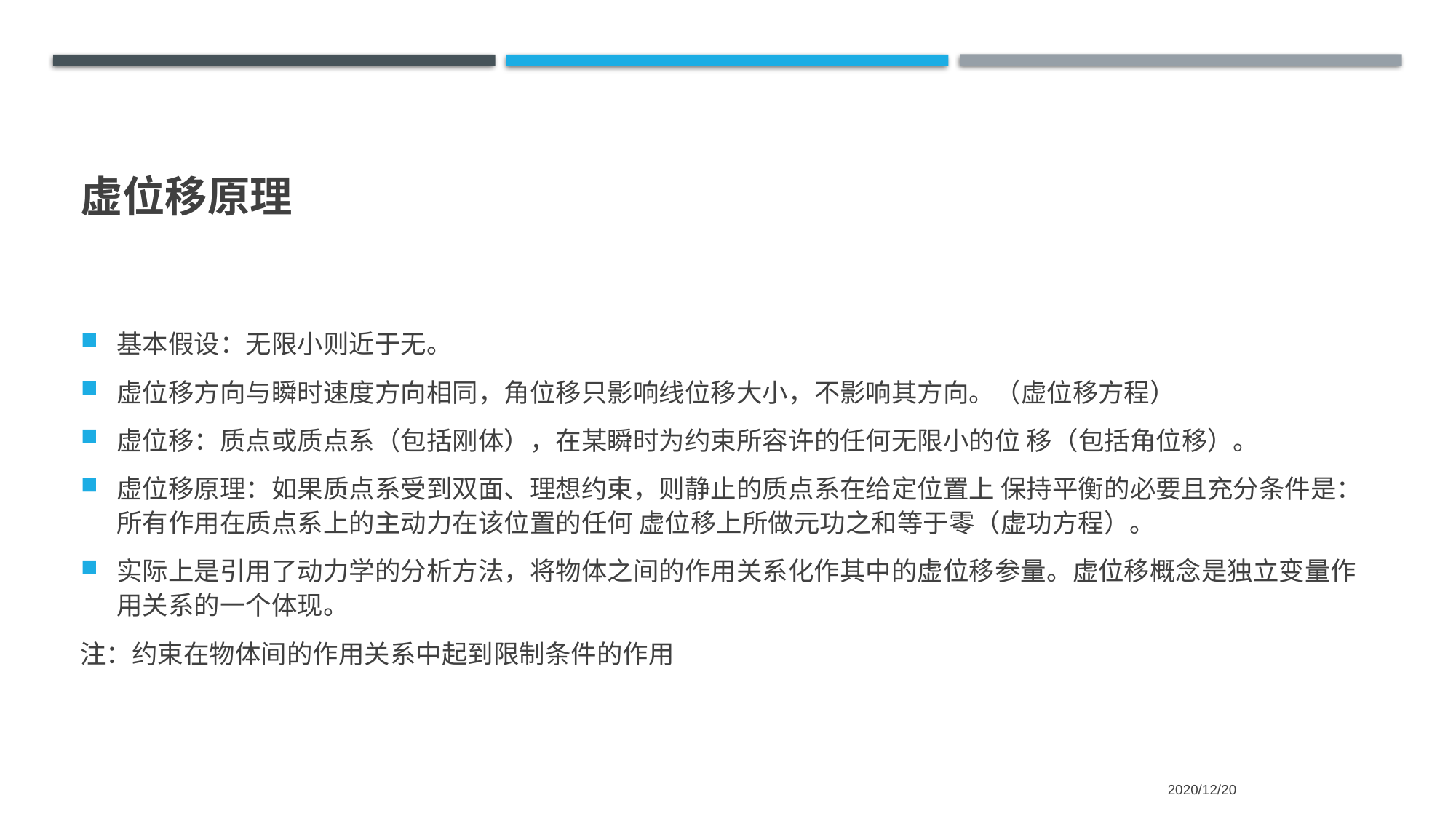

# 虚位移原理
基本假设：无限小则近于无。
虚位移方向与瞬时速度方向相同，角位移只影响线位移大小，不影响其方向。（虚位移方程）
虚位移：质点或质点系（包括刚体），在某瞬时为约束所容许的任何无限小的位 移（包括角位移）。
虚位移原理：如果质点系受到双面、理想约束，则静止的质点系在给定位置上 保持平衡的必要且充分条件是：所有作用在质点系上的主动力在该位置的任何 虚位移上所做元功之和等于零（虚功方程）。
实际上是引用了动力学的分析方法，将物体之间的作用关系化作其中的虚位移参量。虚位移概念是独立变量作用关系的一个体现。
注：约束在物体间的作用关系中起到限制条件的作用
2020/12/20